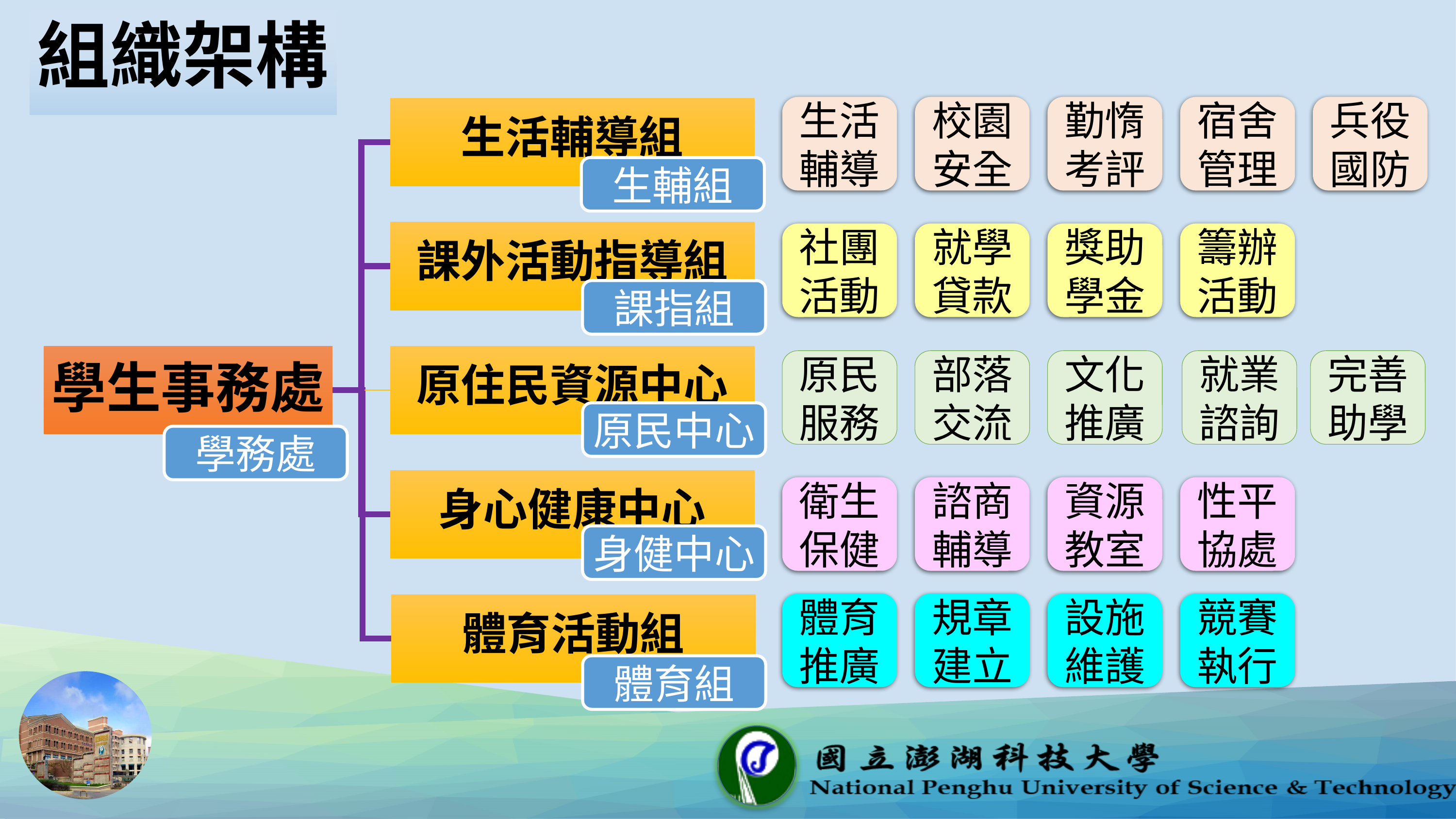

# 組織架構
生活輔導
校園安全
勤惰考評
宿舍管理
兵役國防
學生事務處
生活輔導組
課外活動指導組
原住民資源中心
身心健康中心
體育活動組
生輔組
籌辦活動
社團活動
就學貸款
獎助學金
課指組
就業諮詢
完善助學
原民服務
部落交流
文化推廣
原民中心
學務處
衛生保健
諮商輔導
資源教室
性平協處
身健中心
體育推廣
規章建立
設施維護
競賽執行
體育組